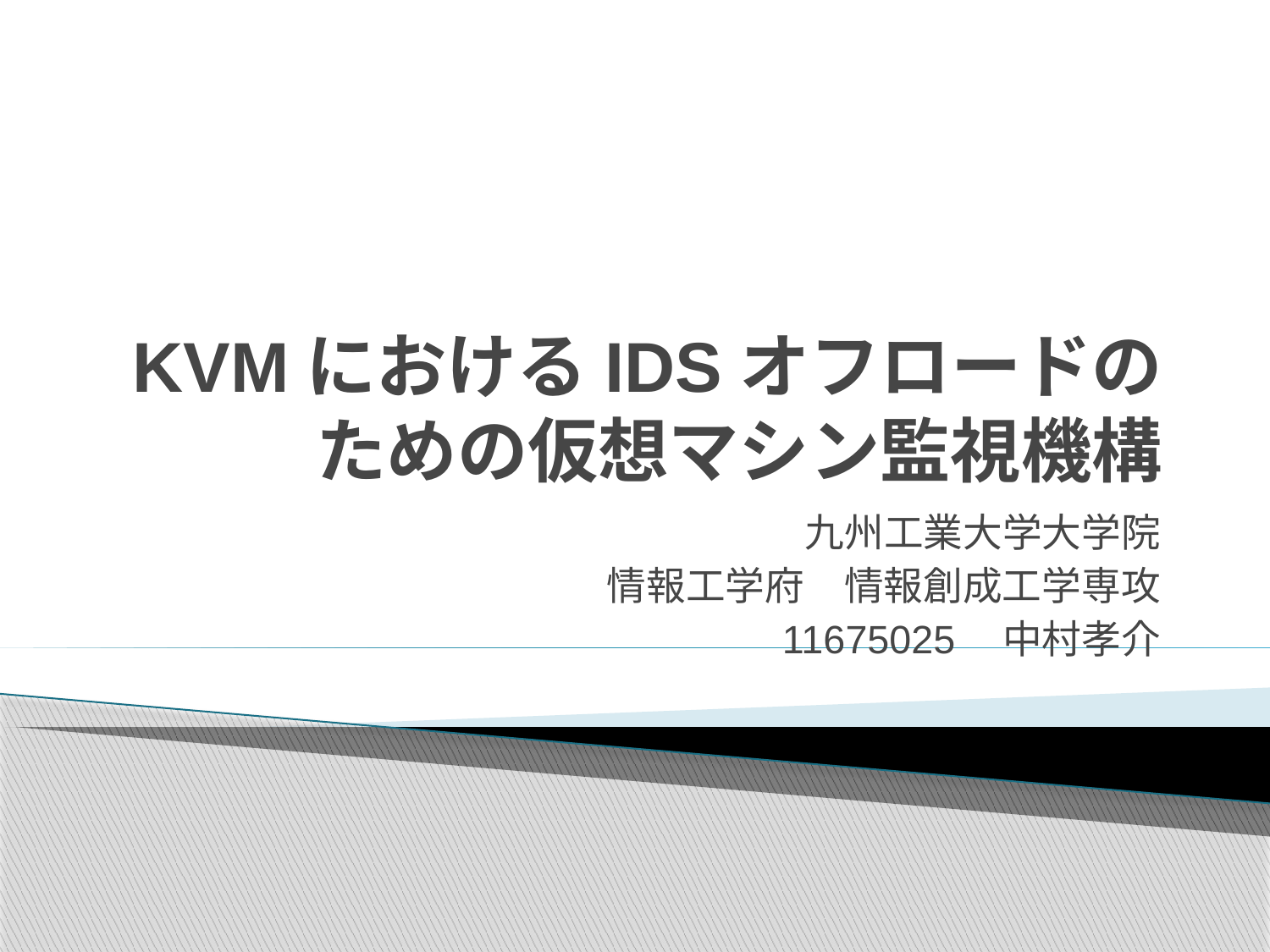

# KVMにおけるIDSオフロードのための仮想マシン監視機構
九州工業大学大学院
情報工学府　情報創成工学専攻
11675025　中村孝介